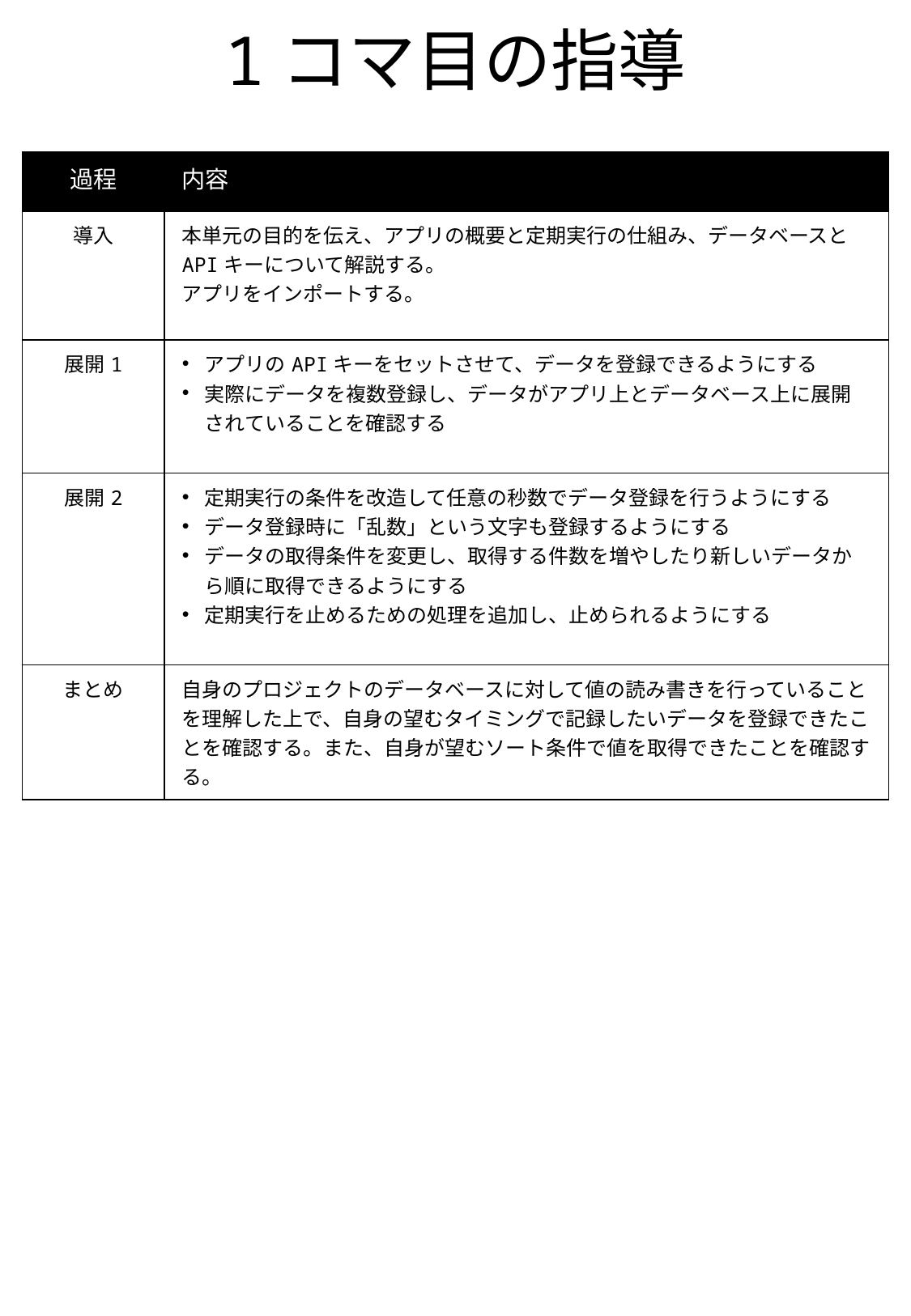

# 1コマ目の指導
| 過程 | 内容 |
| --- | --- |
| 導入 | 本単元の目的を伝え、アプリの概要と定期実行の仕組み、データベースとAPIキーについて解説する。 アプリをインポートする。 |
| 展開1 | アプリのAPIキーをセットさせて、データを登録できるようにする 実際にデータを複数登録し、データがアプリ上とデータベース上に展開されていることを確認する |
| 展開2 | 定期実行の条件を改造して任意の秒数でデータ登録を行うようにする データ登録時に「乱数」という文字も登録するようにする データの取得条件を変更し、取得する件数を増やしたり新しいデータから順に取得できるようにする 定期実行を止めるための処理を追加し、止められるようにする |
| まとめ | 自身のプロジェクトのデータベースに対して値の読み書きを行っていることを理解した上で、自身の望むタイミングで記録したいデータを登録できたことを確認する。また、自身が望むソート条件で値を取得できたことを確認する。 |